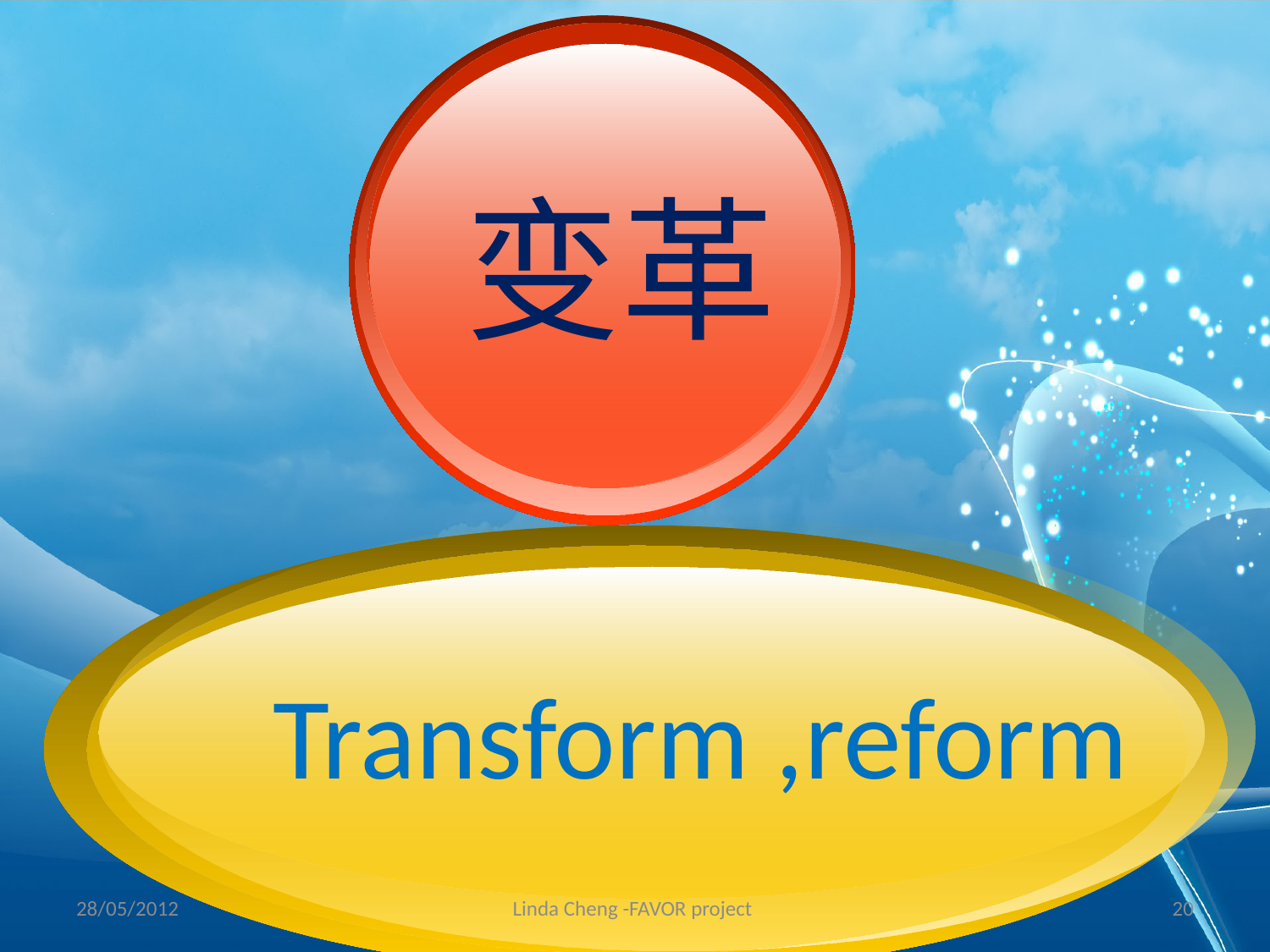

变革

Transform ,reform
28/05/2012
Linda Cheng -FAVOR project
20